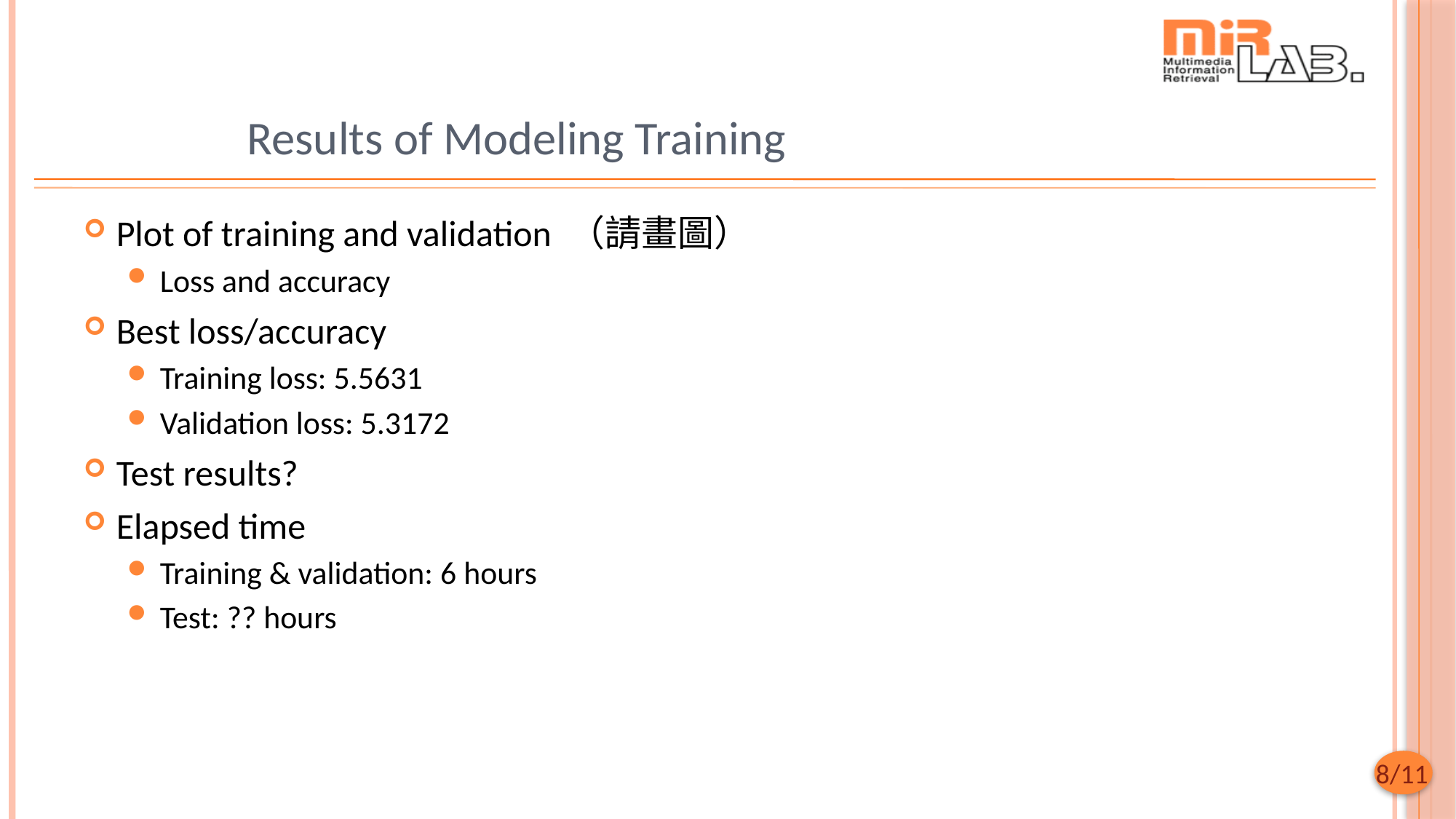

# Results of Modeling Training
Plot of training and validation （請畫圖）
Loss and accuracy
Best loss/accuracy
Training loss: 5.5631
Validation loss: 5.3172
Test results?
Elapsed time
Training & validation: 6 hours
Test: ?? hours